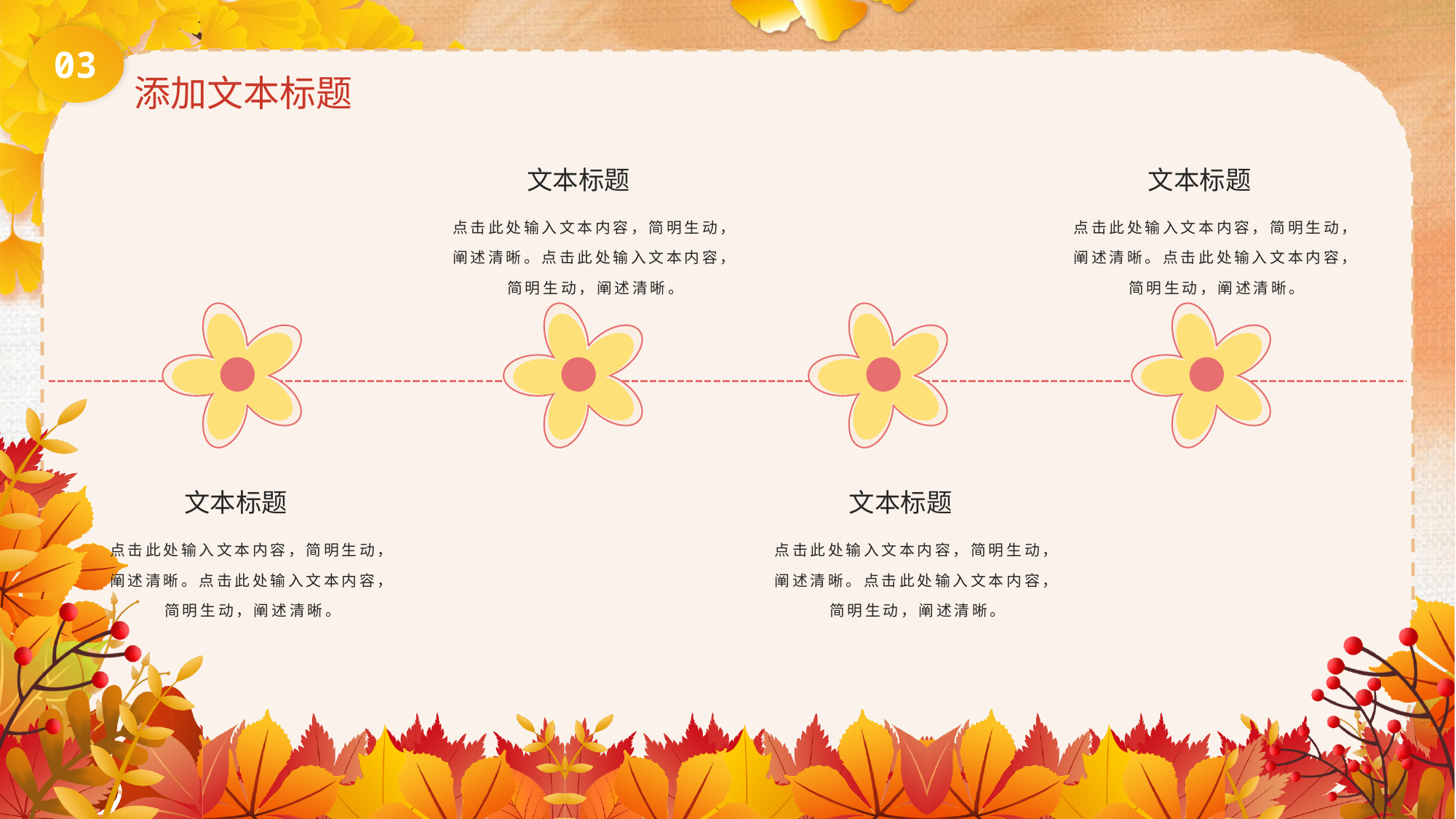

03
添加文本标题
文本标题
点击此处输入文本内容，简明生动，阐述清晰。点击此处输入文本内容，简明生动，阐述清晰。
文本标题
点击此处输入文本内容，简明生动，阐述清晰。点击此处输入文本内容，简明生动，阐述清晰。

文本标题
点击此处输入文本内容，简明生动，阐述清晰。点击此处输入文本内容，简明生动，阐述清晰。
文本标题
点击此处输入文本内容，简明生动，阐述清晰。点击此处输入文本内容，简明生动，阐述清晰。